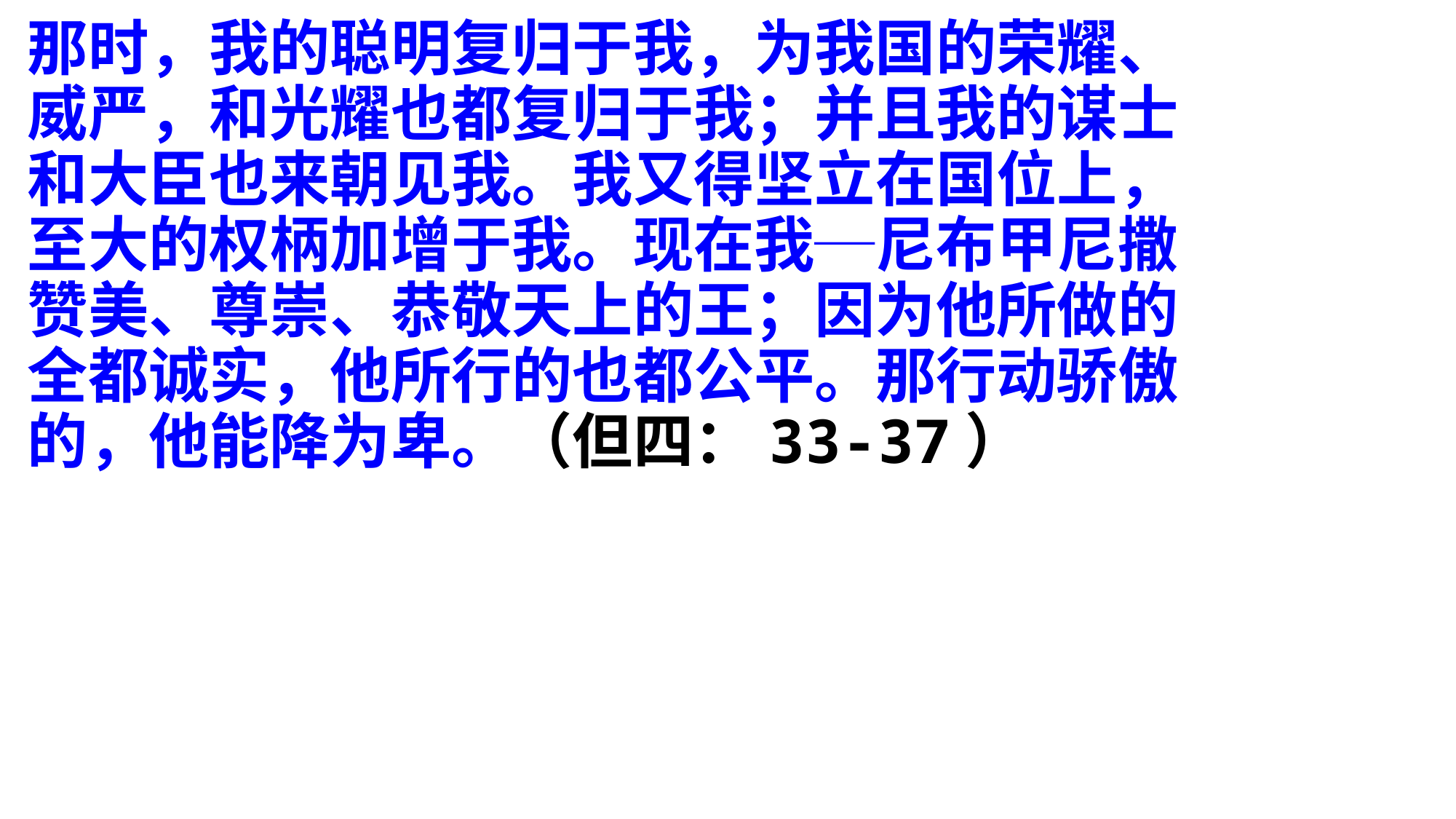

那时，我的聪明复归于我，为我国的荣耀、威严，和光耀也都复归于我；并且我的谋士和大臣也来朝见我。我又得坚立在国位上，至大的权柄加增于我。现在我─尼布甲尼撒赞美、尊崇、恭敬天上的王；因为他所做的全都诚实，他所行的也都公平。那行动骄傲的，他能降为卑。（但四：33-37）